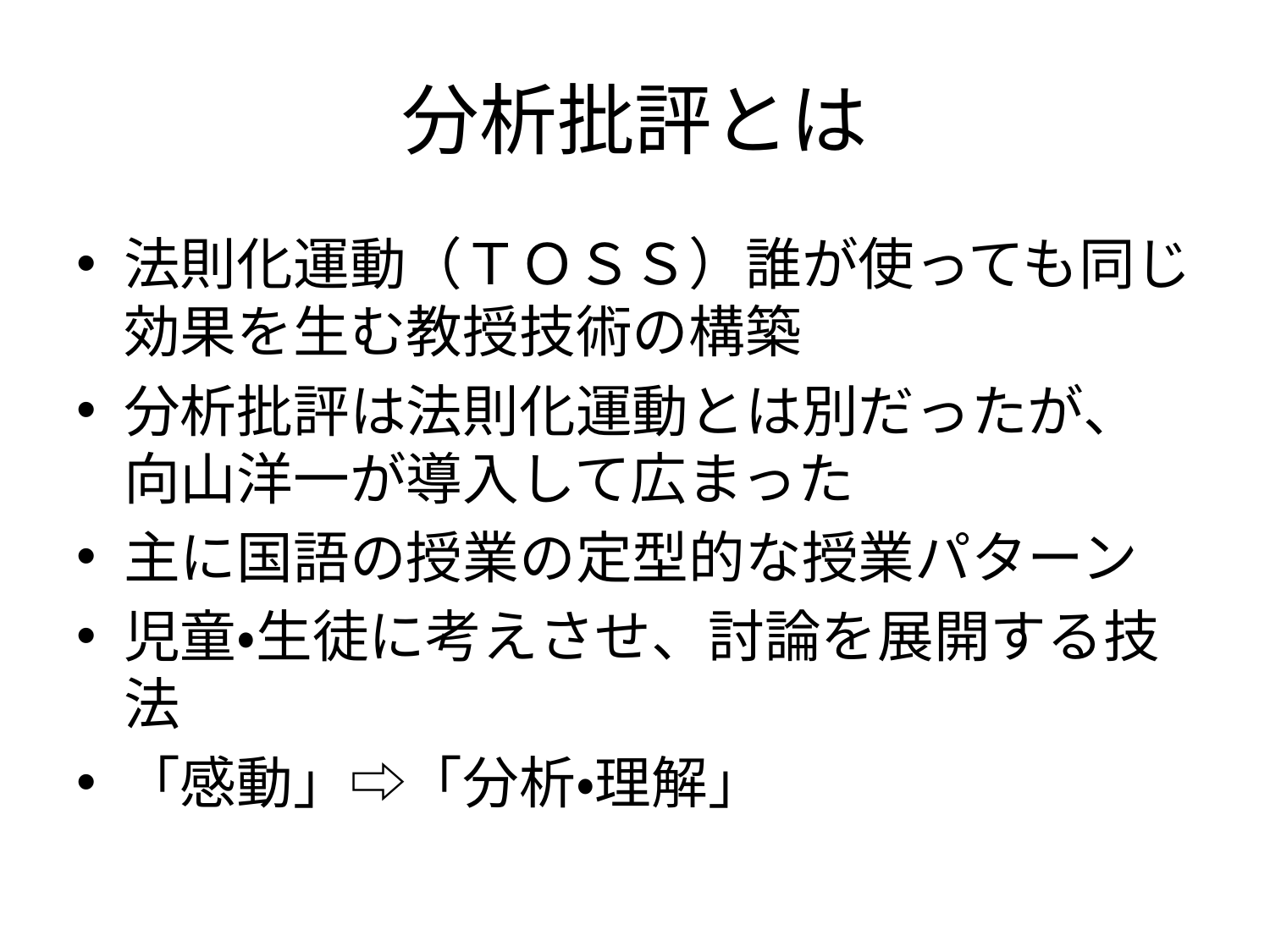

# 分析批評とは
法則化運動（ＴＯＳＳ）誰が使っても同じ効果を生む教授技術の構築
分析批評は法則化運動とは別だったが、向山洋一が導入して広まった
主に国語の授業の定型的な授業パターン
児童・生徒に考えさせ、討論を展開する技法
「感動」⇨「分析・理解」